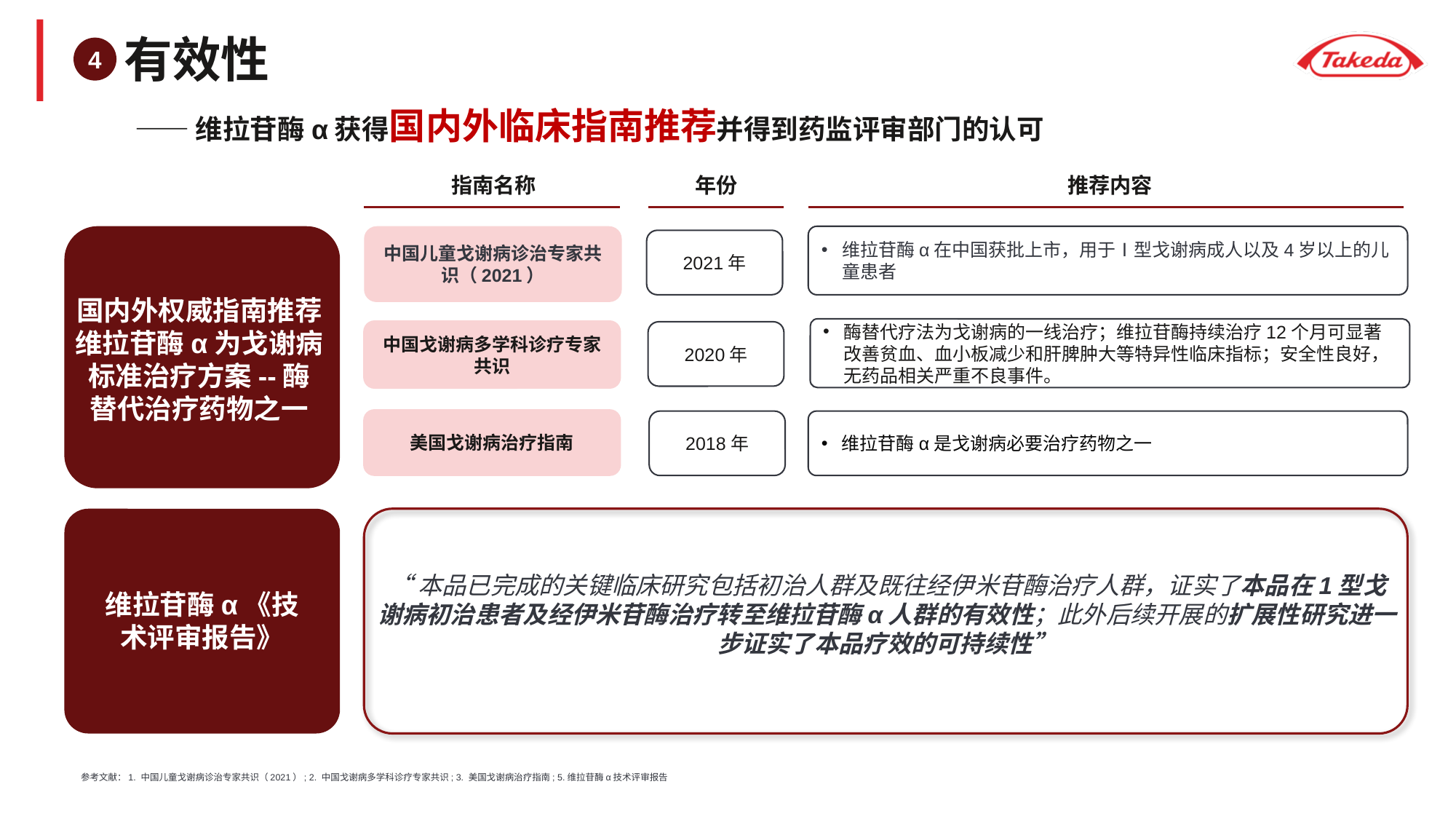

# 有效性
4
——维拉苷酶α获得国内外临床指南推荐并得到药监评审部门的认可

指南名称
年份
推荐内容

中国儿童戈谢病诊治专家共识（2021）
维拉苷酶α在中国获批上市，用于Ⅰ型戈谢病成人以及4岁以上的儿童患者
国内外权威指南推荐维拉苷酶α为戈谢病标准治疗方案--酶替代治疗药物之一
2021年
酶替代疗法为戈谢病的一线治疗；维拉苷酶持续治疗12个月可显著改善贫血、血小板减少和肝脾肿大等特异性临床指标；安全性良好，无药品相关严重不良事件。
中国戈谢病多学科诊疗专家共识
2020年
美国戈谢病治疗指南
2018年
维拉苷酶α是戈谢病必要治疗药物之一

“本品已完成的关键临床研究包括初治人群及既往经伊米苷酶治疗人群，证实了本品在1型戈谢病初治患者及经伊米苷酶治疗转至维拉苷酶α人群的有效性；此外后续开展的扩展性研究进一步证实了本品疗效的可持续性”

维拉苷酶α《技术评审报告》
参考文献：1. 中国儿童戈谢病诊治专家共识（2021）; 2. 中国戈谢病多学科诊疗专家共识; 3. 美国戈谢病治疗指南; 5.维拉苷酶α技术评审报告